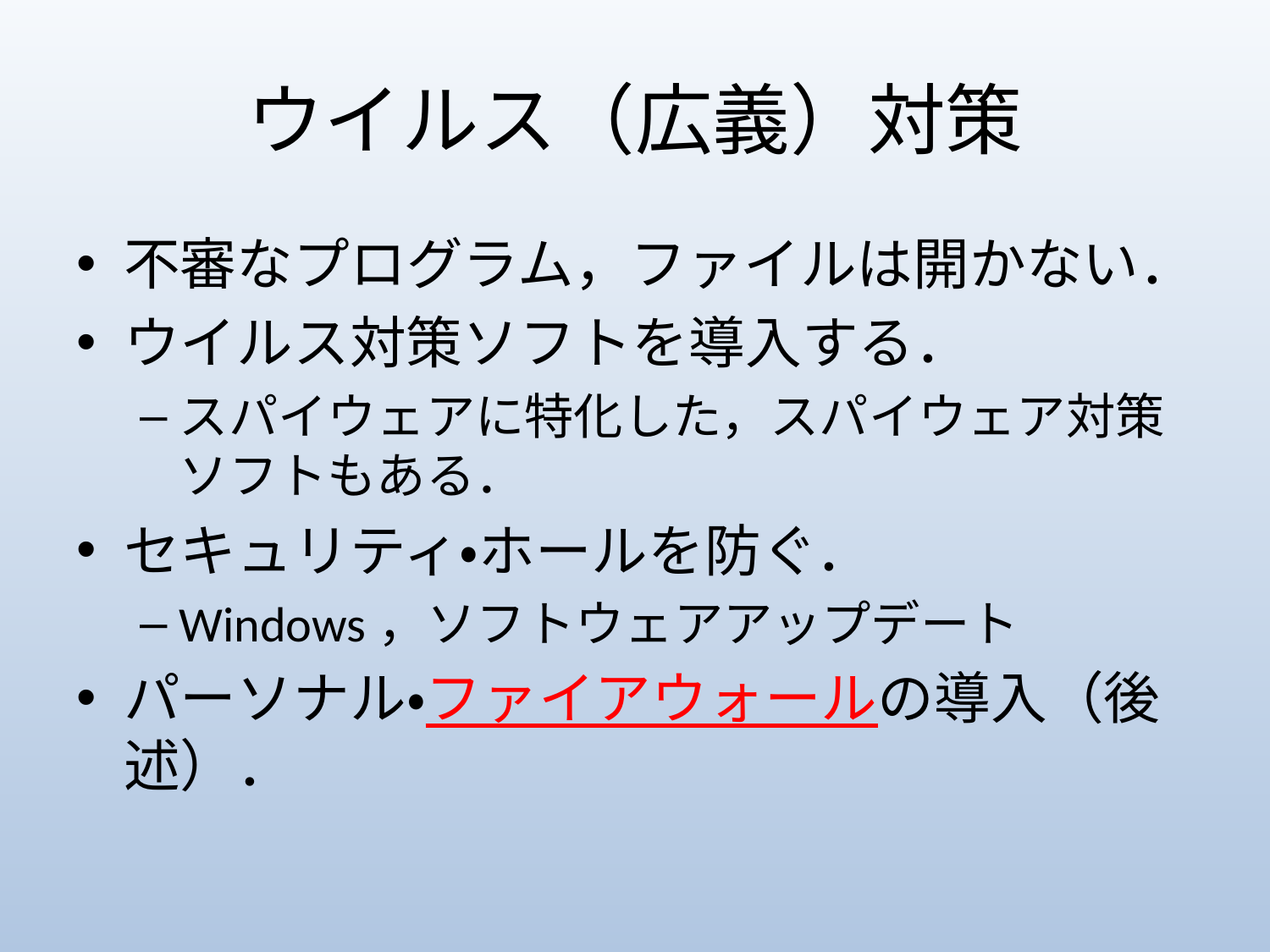

# ウイルス（広義）対策
不審なプログラム，ファイルは開かない．
ウイルス対策ソフトを導入する．
スパイウェアに特化した，スパイウェア対策ソフトもある．
セキュリティ・ホールを防ぐ．
Windows，ソフトウェアアップデート
パーソナル・ファイアウォールの導入（後述）．